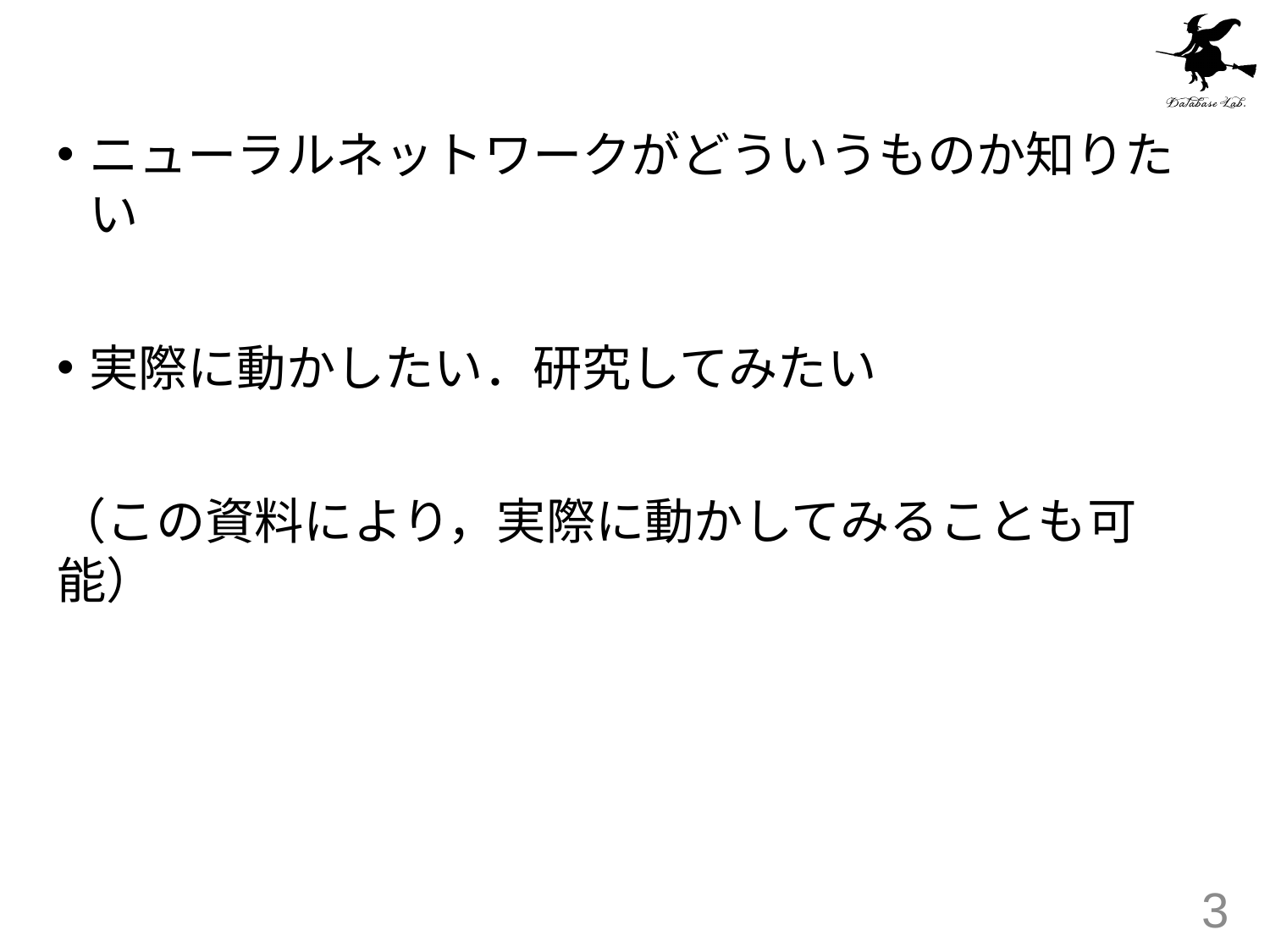

#
ニューラルネットワークがどういうものか知りたい

実際に動かしたい．研究してみたい

（この資料により，実際に動かしてみることも可能）
3